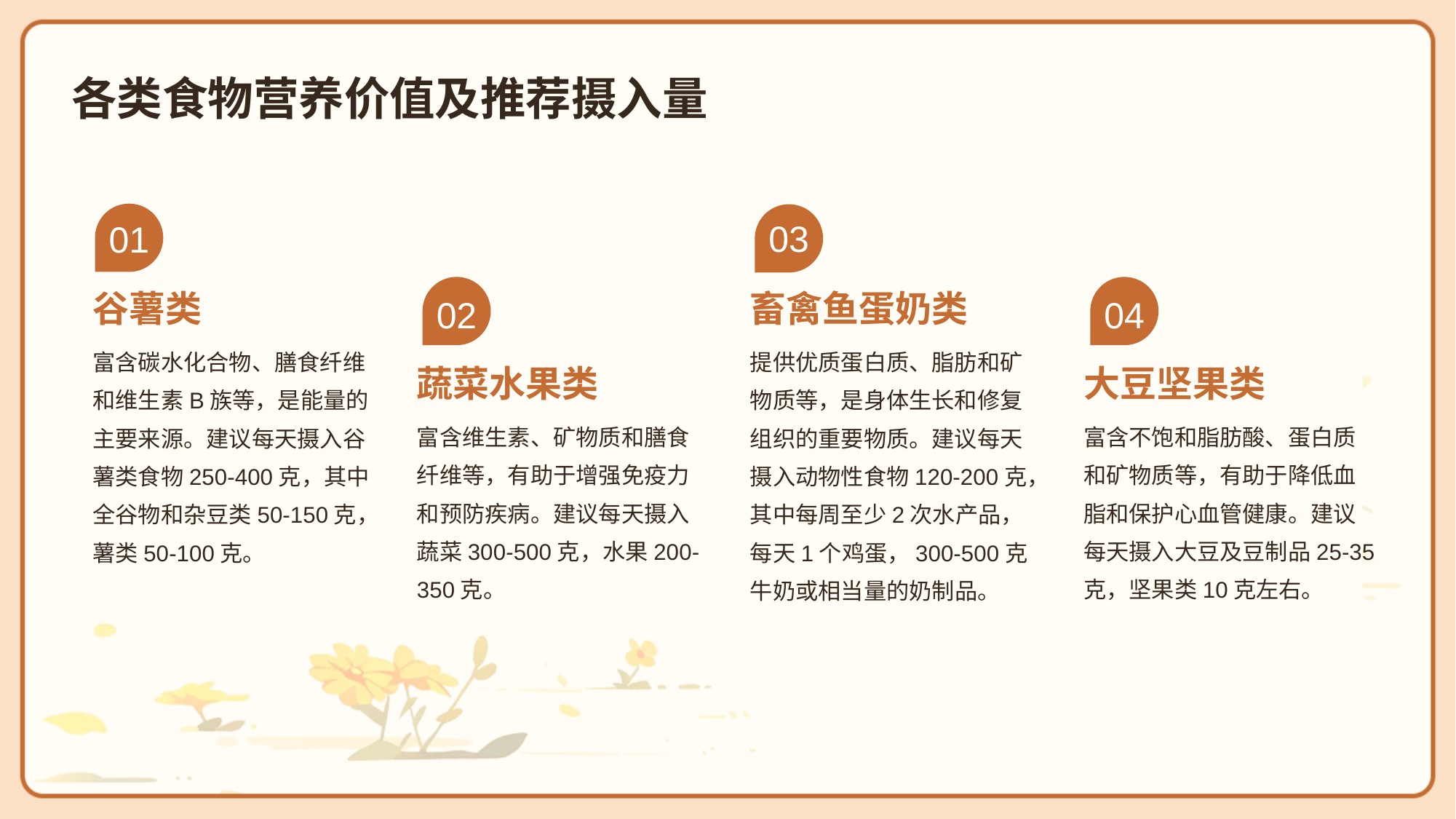

各类食物营养价值及推荐摄入量

03

01
谷薯类
畜禽鱼蛋奶类

02
04
富含碳水化合物、膳食纤维和维生素B族等，是能量的主要来源。建议每天摄入谷薯类食物250-400克，其中全谷物和杂豆类50-150克，薯类50-100克。
提供优质蛋白质、脂肪和矿物质等，是身体生长和修复组织的重要物质。建议每天摄入动物性食物120-200克，其中每周至少2次水产品，每天1个鸡蛋，300-500克牛奶或相当量的奶制品。
蔬菜水果类
大豆坚果类
富含维生素、矿物质和膳食纤维等，有助于增强免疫力和预防疾病。建议每天摄入蔬菜300-500克，水果200-350克。
富含不饱和脂肪酸、蛋白质和矿物质等，有助于降低血脂和保护心血管健康。建议每天摄入大豆及豆制品25-35克，坚果类10克左右。